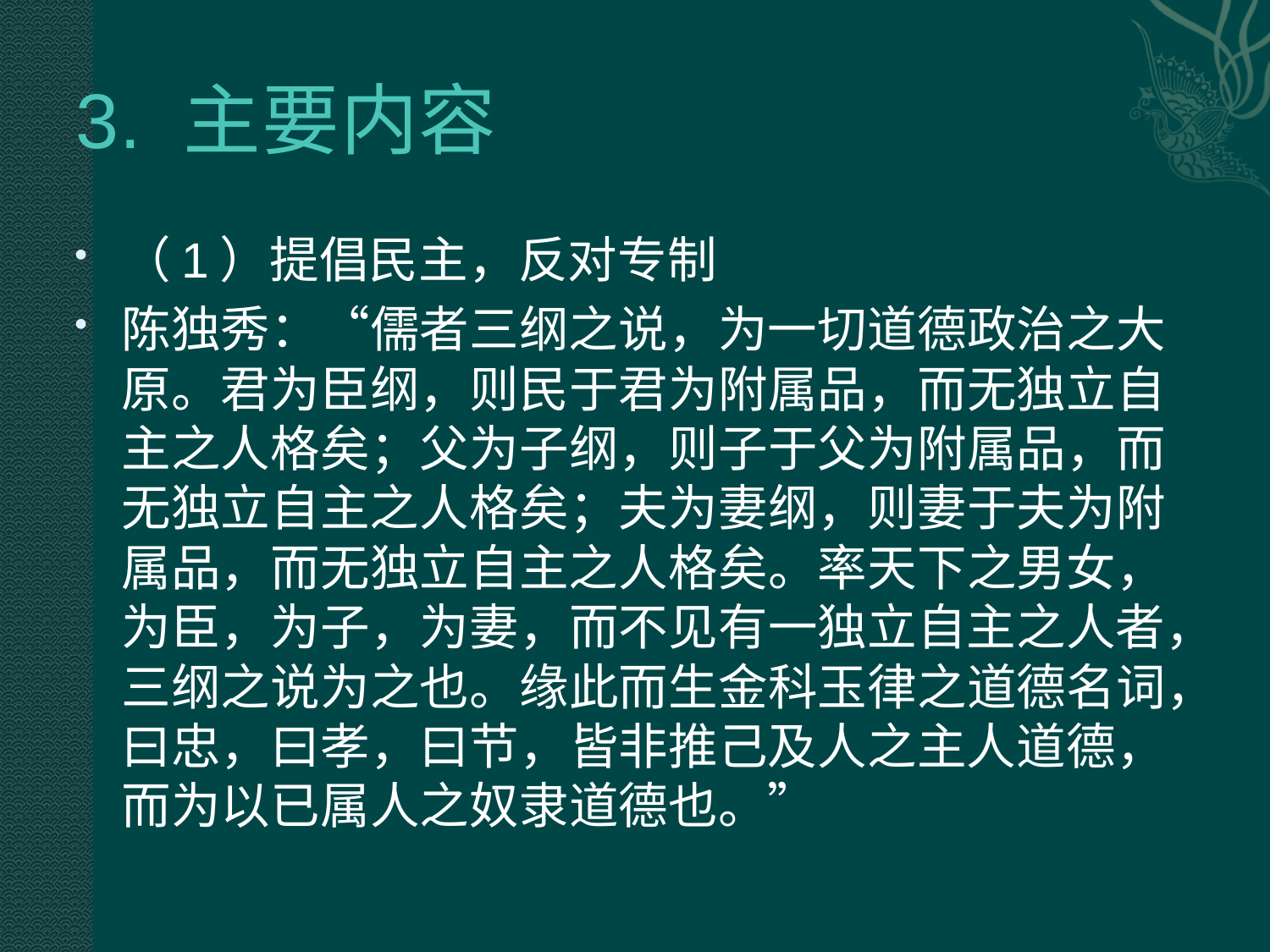

# 3. 主要内容
（1）提倡民主，反对专制
陈独秀：“儒者三纲之说，为一切道德政治之大原。君为臣纲，则民于君为附属品，而无独立自主之人格矣；父为子纲，则子于父为附属品，而无独立自主之人格矣；夫为妻纲，则妻于夫为附属品，而无独立自主之人格矣。率天下之男女，为臣，为子，为妻，而不见有一独立自主之人者，三纲之说为之也。缘此而生金科玉律之道德名词，曰忠，曰孝，曰节，皆非推己及人之主人道德，而为以已属人之奴隶道德也。”